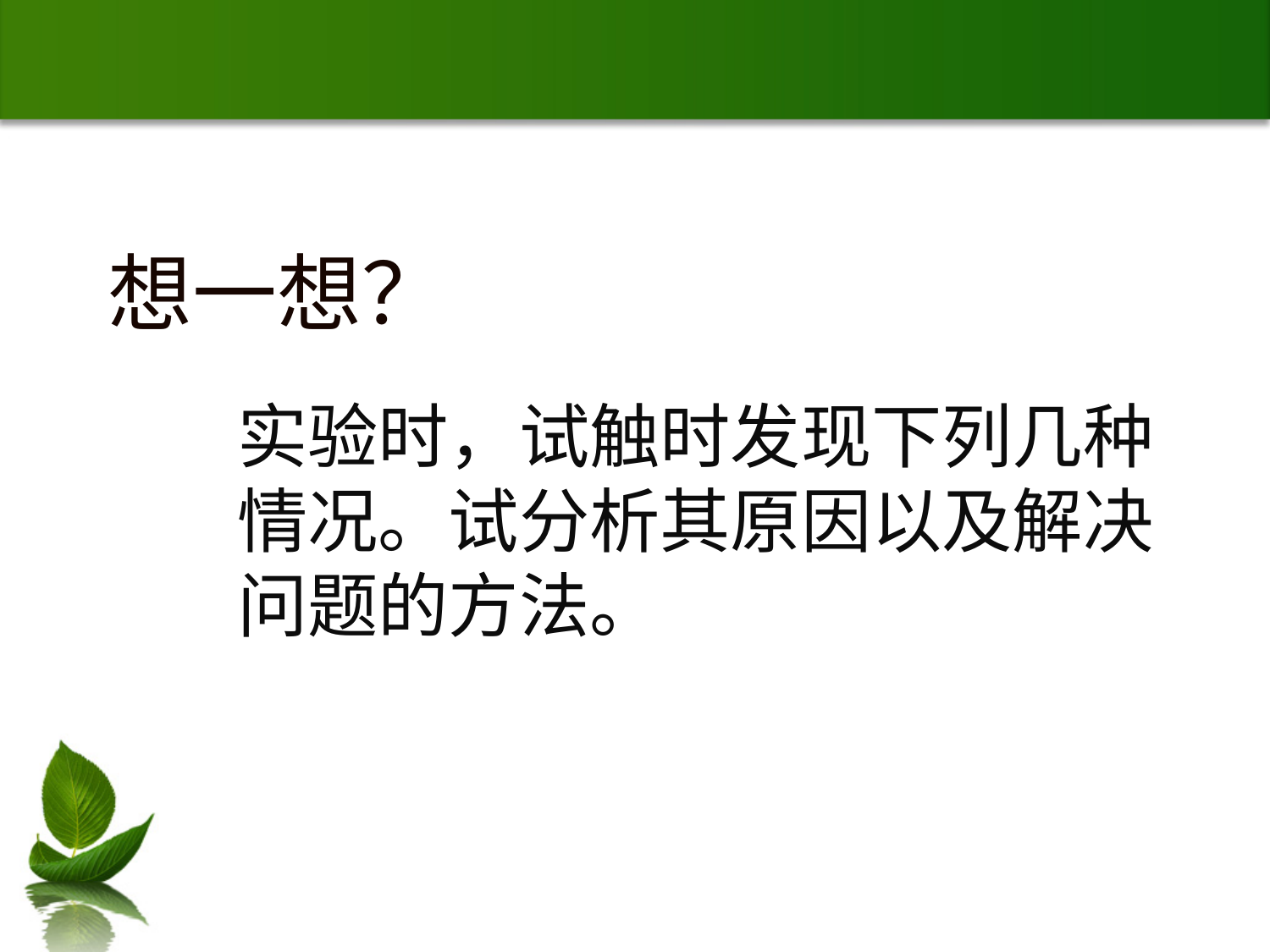

想一想？
实验时，试触时发现下列几种情况。试分析其原因以及解决问题的方法。